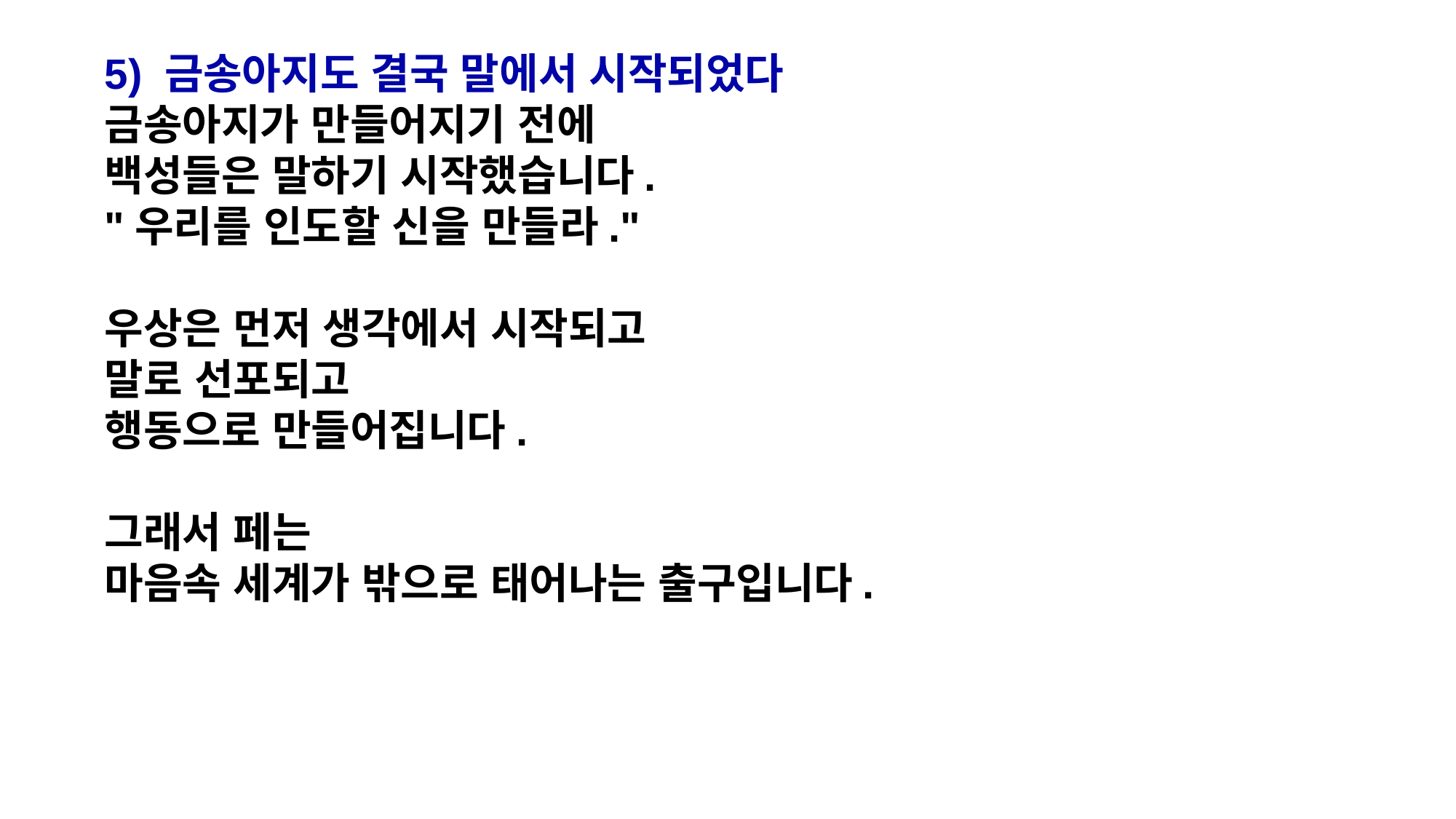

5) 금송아지도 결국 말에서 시작되었다
금송아지가 만들어지기 전에
백성들은 말하기 시작했습니다.
"우리를 인도할 신을 만들라."

우상은 먼저 생각에서 시작되고
말로 선포되고
행동으로 만들어집니다.

그래서 페는
마음속 세계가 밖으로 태어나는 출구입니다.